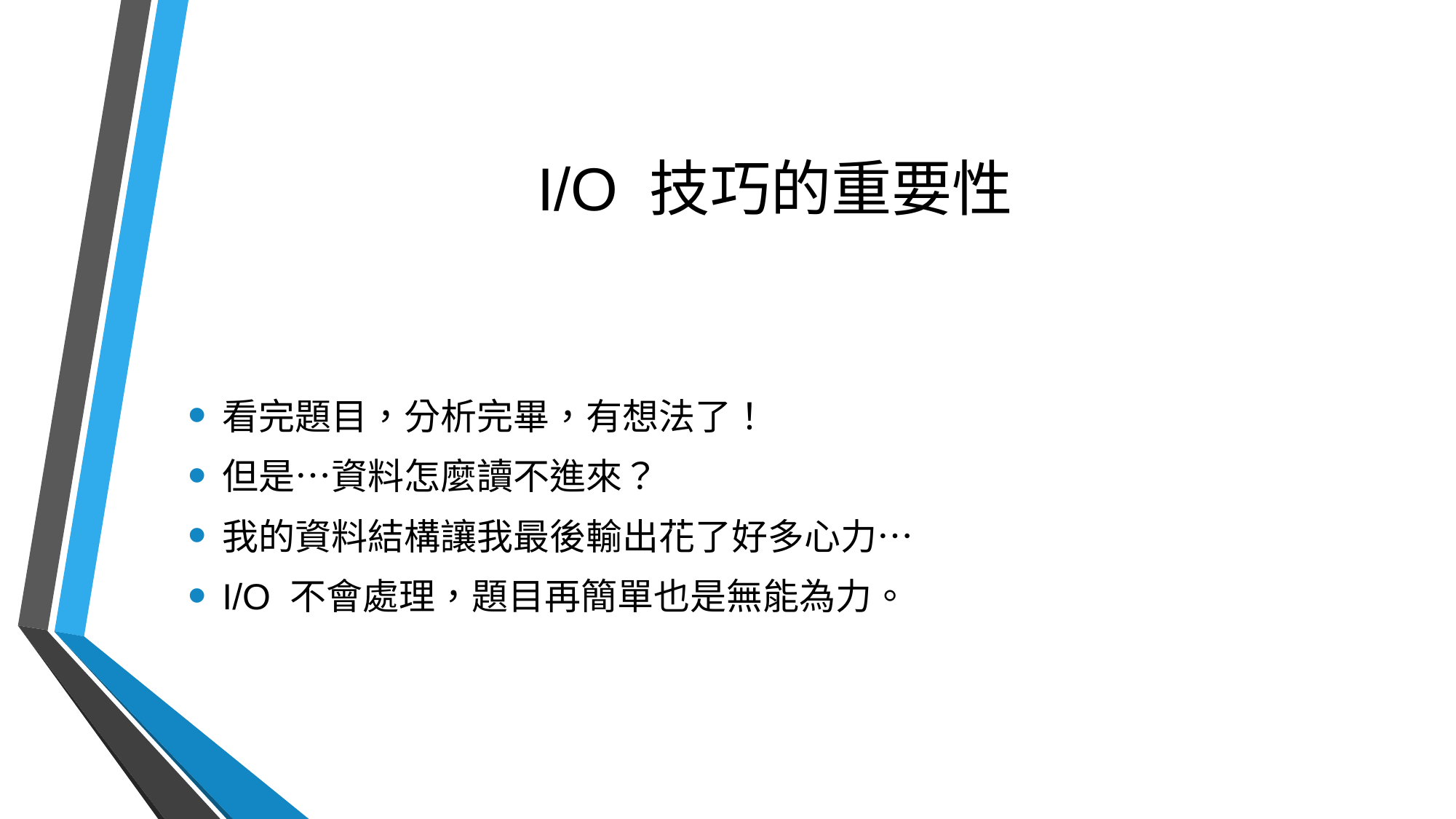

# I/O 技巧的重要性
看完題目，分析完畢，有想法了！
但是…資料怎麼讀不進來？
我的資料結構讓我最後輸出花了好多心力…
I/O 不會處理，題目再簡單也是無能為力。